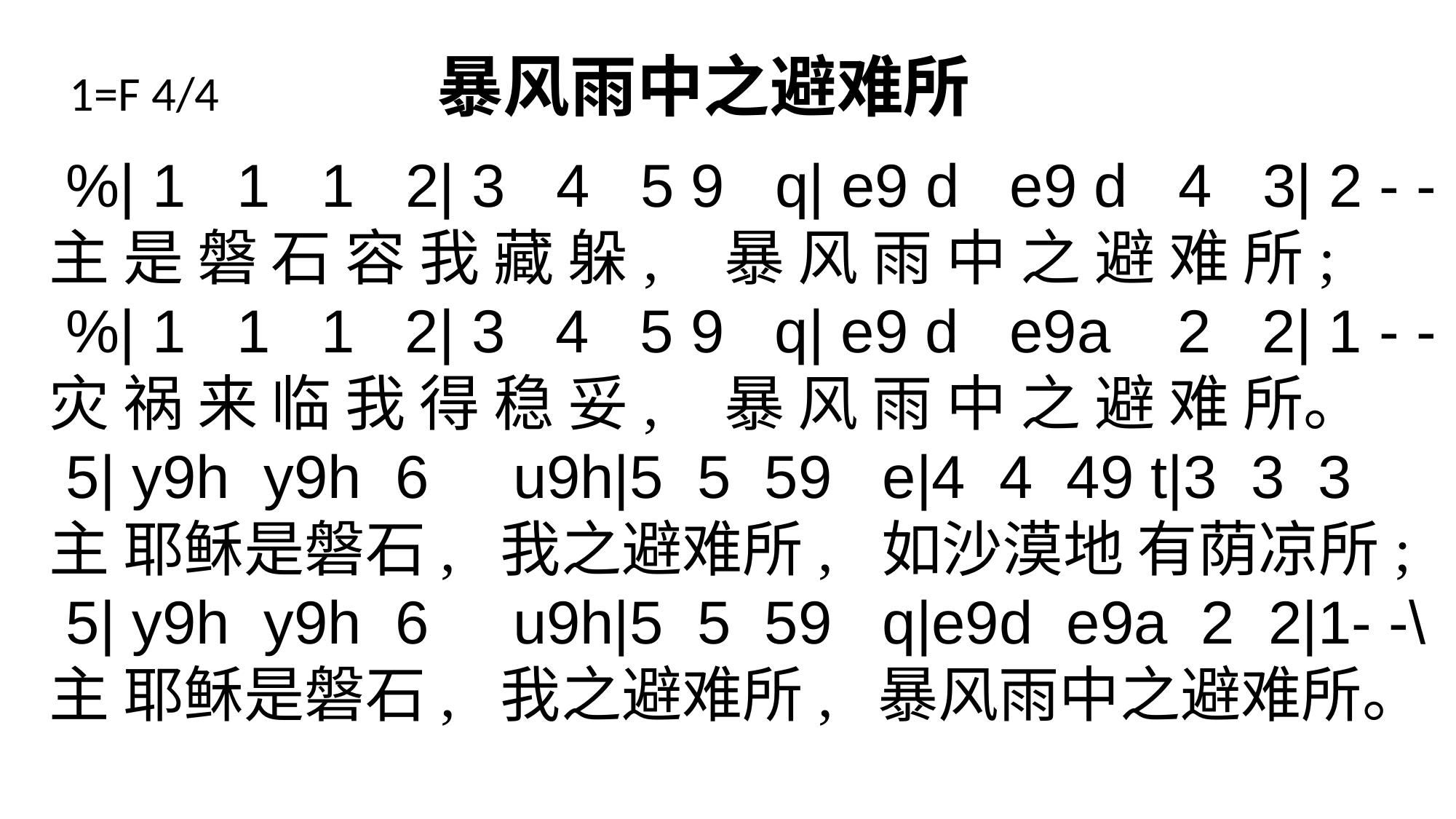

# 1=F 4/4             暴风雨中之避难所
 %| 1   1   1   2| 3   4   5 9   q| e9 d   e9 d   4   3| 2 - -
主 是 磐 石 容 我 藏 躲,   暴 风 雨 中 之 避 难 所;
 %| 1   1   1   2| 3   4   5 9   q| e9 d   e9a    2   2| 1 - -
灾 祸 来 临 我 得 稳 妥,   暴 风 雨 中 之 避 难 所。
 5| y9h  y9h  6     u9h|5  5  59   e|4  4  49 t|3  3  3
主 耶稣是磐石,  我之避难所,  如沙漠地 有荫凉所;
 5| y9h  y9h  6     u9h|5  5  59   q|e9d  e9a  2  2|1- -\
主 耶稣是磐石,  我之避难所,  暴风雨中之避难所。
2-1